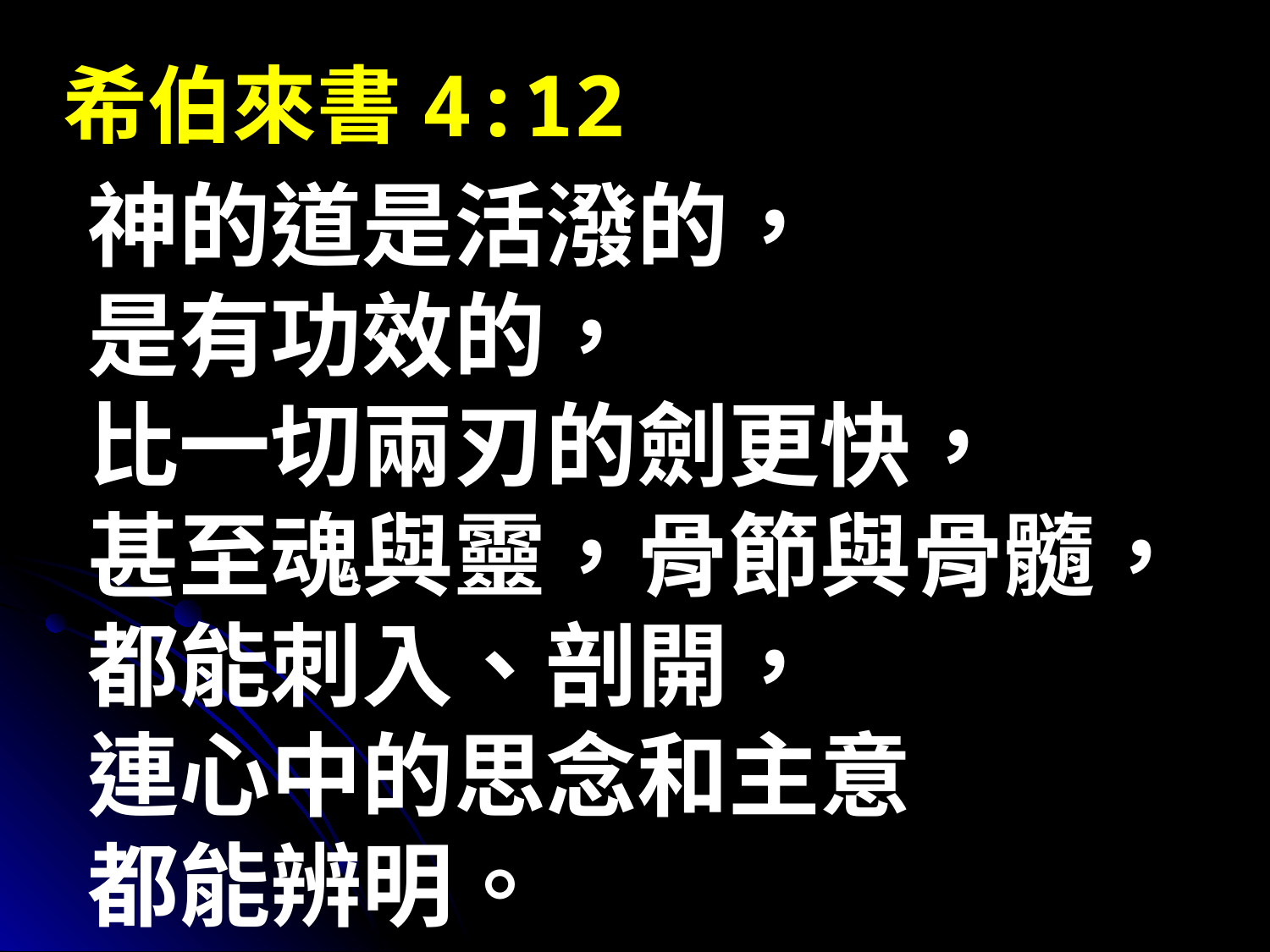

希伯來書4:12
神的道是活潑的，
是有功效的，
比一切兩刃的劍更快，
甚至魂與靈，骨節與骨髓，都能刺入、剖開，
連心中的思念和主意
都能辨明。